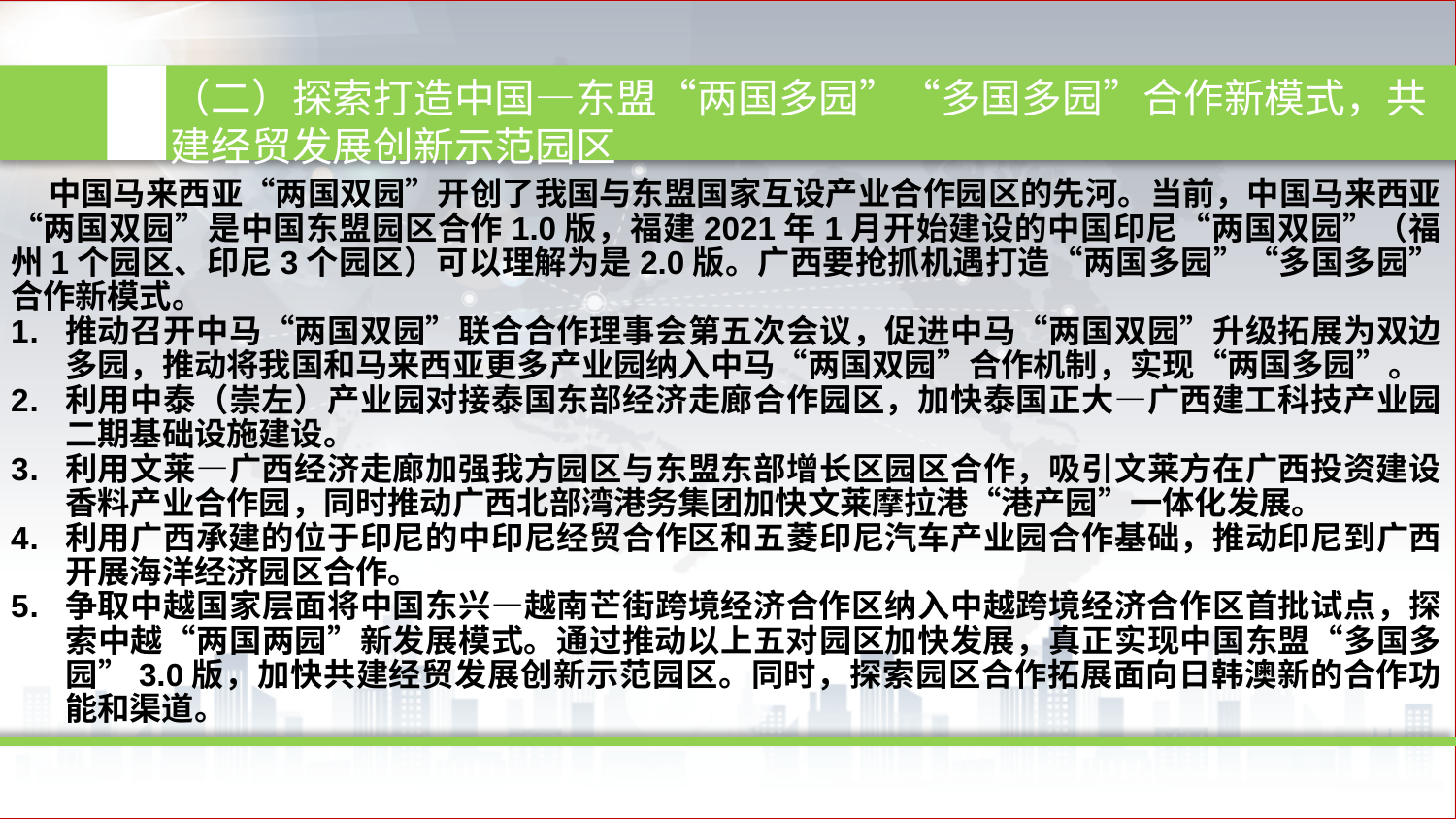

（二）探索打造中国—东盟“两国多园”“多国多园”合作新模式，共建经贸发展创新示范园区
    中国马来西亚“两国双园”开创了我国与东盟国家互设产业合作园区的先河。当前，中国马来西亚“两国双园”是中国东盟园区合作1.0版，福建2021年1月开始建设的中国印尼“两国双园”（福州1个园区、印尼3个园区）可以理解为是2.0版。广西要抢抓机遇打造“两国多园”“多国多园”合作新模式。
推动召开中马“两国双园”联合合作理事会第五次会议，促进中马“两国双园”升级拓展为双边多园，推动将我国和马来西亚更多产业园纳入中马“两国双园”合作机制，实现“两国多园”。
利用中泰（崇左）产业园对接泰国东部经济走廊合作园区，加快泰国正大—广西建工科技产业园二期基础设施建设。
利用文莱—广西经济走廊加强我方园区与东盟东部增长区园区合作，吸引文莱方在广西投资建设香料产业合作园，同时推动广西北部湾港务集团加快文莱摩拉港“港产园”一体化发展。
利用广西承建的位于印尼的中印尼经贸合作区和五菱印尼汽车产业园合作基础，推动印尼到广西开展海洋经济园区合作。
争取中越国家层面将中国东兴—越南芒街跨境经济合作区纳入中越跨境经济合作区首批试点，探索中越“两国两园”新发展模式。通过推动以上五对园区加快发展，真正实现中国东盟“多国多园”3.0版，加快共建经贸发展创新示范园区。同时，探索园区合作拓展面向日韩澳新的合作功能和渠道。